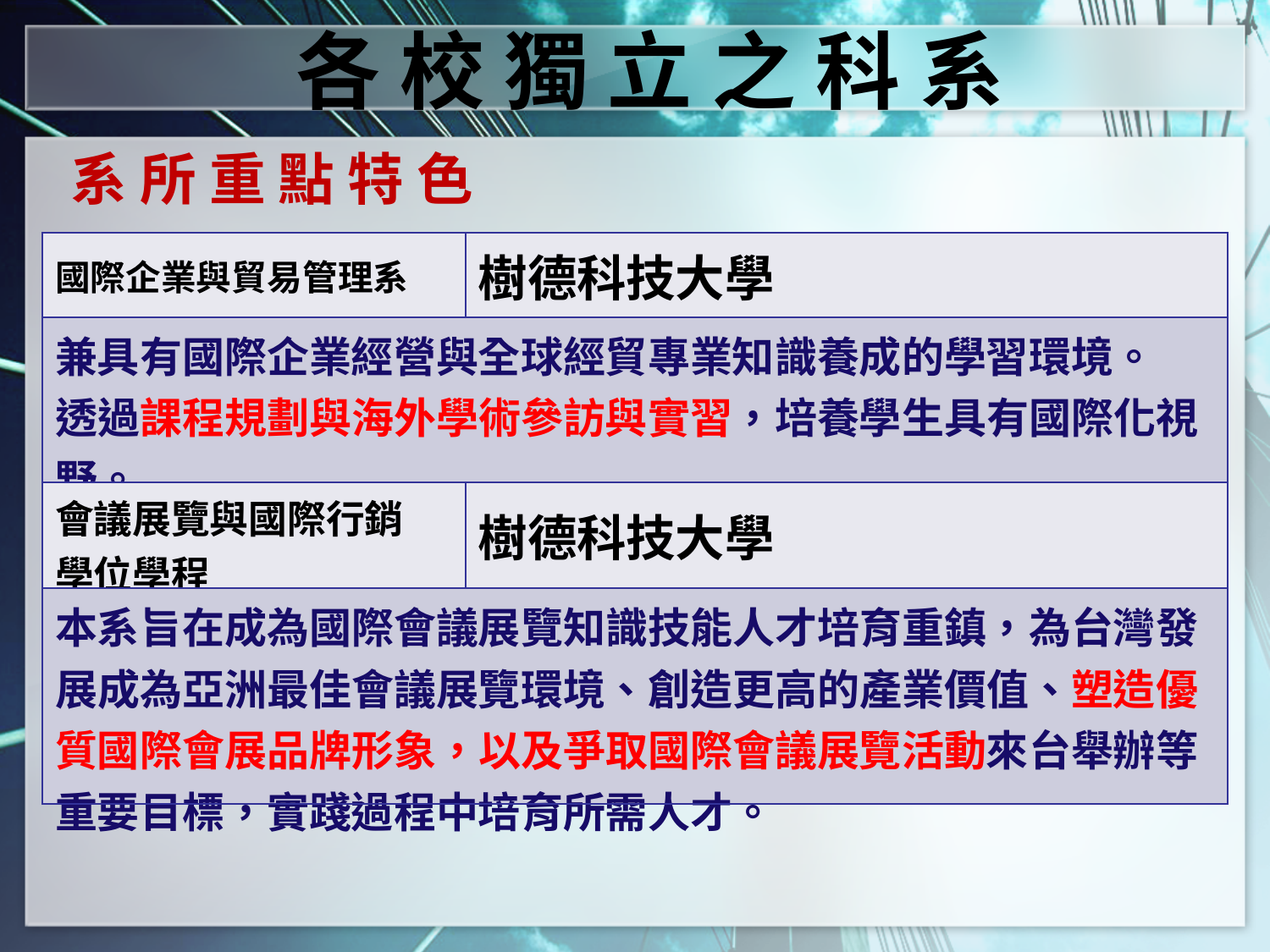

各 校 獨 立 之 科 系
系 所 重 點 特 色
| 國際企業與貿易管理系 | 樹德科技大學 |
| --- | --- |
| 兼具有國際企業經營與全球經貿專業知識養成的學習環境。 透過課程規劃與海外學術參訪與實習，培養學生具有國際化視野。 |  |
| 會議展覽與國際行銷 學位學程 | 樹德科技大學 |
| 本系旨在成為國際會議展覽知識技能人才培育重鎮，為台灣發展成為亞洲最佳會議展覽環境、創造更高的產業價值、塑造優質國際會展品牌形象，以及爭取國際會議展覽活動來台舉辦等重要目標，實踐過程中培育所需人才。 |  |